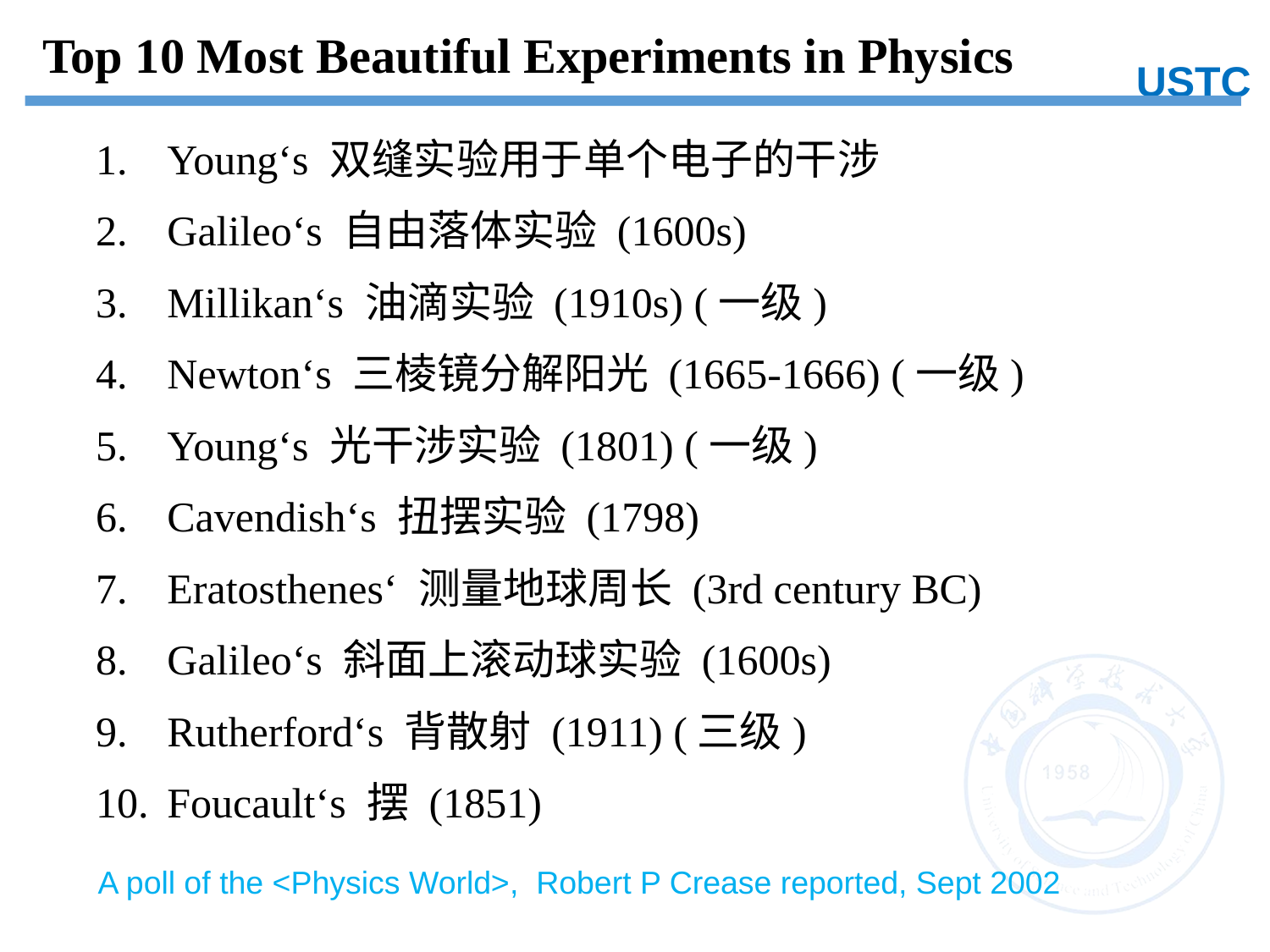

Top 10 Most Beautiful Experiments in Physics
USTC

Young‘s 双缝实验用于单个电子的干涉
Galileo‘s 自由落体实验 (1600s)
Millikan‘s 油滴实验 (1910s) (一级)
Newton‘s 三棱镜分解阳光 (1665-1666) (一级)
Young‘s 光干涉实验 (1801) (一级)
Cavendish‘s 扭摆实验 (1798)
Eratosthenes‘ 测量地球周长 (3rd century BC)
Galileo‘s 斜面上滚动球实验 (1600s)
Rutherford‘s 背散射 (1911) (三级)
Foucault‘s 摆 (1851)
A poll of the <Physics World>,  Robert P Crease reported, Sept 2002